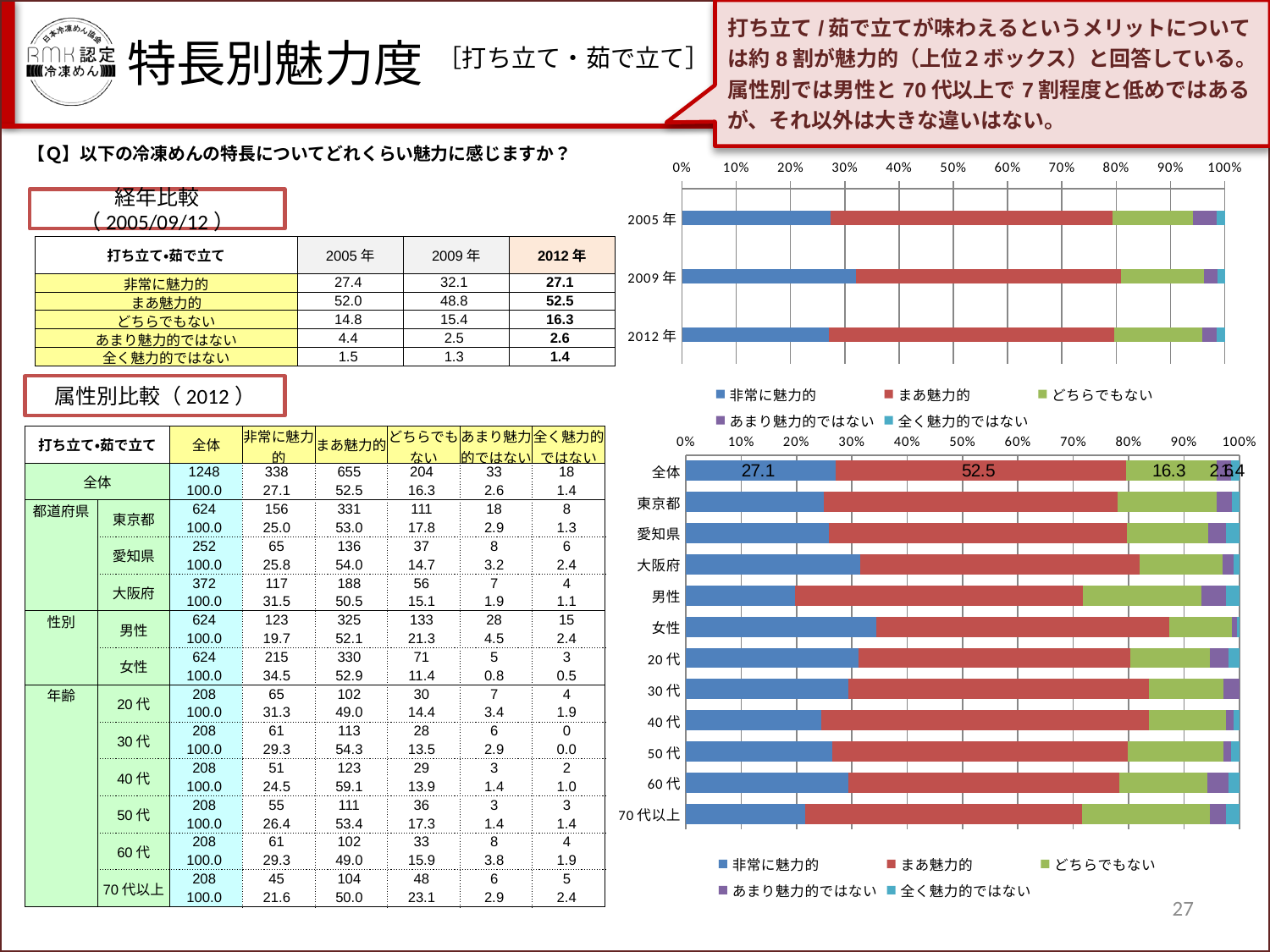

打ち立て/茹で立てが味わえるというメリットについては約8割が魅力的（上位２ボックス）と回答している。
属性別では男性と70代以上で7割程度と低めではあるが、それ以外は大きな違いはない。
特長別魅力度
［打ち立て・茹で立て］
【Ｑ】以下の冷凍めんの特長についてどれくらい魅力に感じますか？

### Chart

| Category | 非常に魅力的 | まあ魅力的 | どちらでもない | あまり魅力的ではない | 全く魅力的ではない |
|---|---|---|---|---|---|
| 2005年 | 27.4 | 52.0 | 14.8 | 4.4 | 1.5 |
| 2009年 | 32.1 | 48.8 | 15.4 | 2.5 | 1.3 |
| 2012年 | 27.08333333333328 | 52.483974358974365 | 16.34615384615383 | 2.644230769230769 | 1.442307692307691 |
経年比較（2005/09/12）
| 打ち立て・茹で立て | 2005年 | 2009年 | 2012年 |
| --- | --- | --- | --- |
| 非常に魅力的 | 27.4 | 32.1 | 27.1 |
| まあ魅力的 | 52.0 | 48.8 | 52.5 |
| どちらでもない | 14.8 | 15.4 | 16.3 |
| あまり魅力的ではない | 4.4 | 2.5 | 2.6 |
| 全く魅力的ではない | 1.5 | 1.3 | 1.4 |
属性別比較（2012）
| 打ち立て・茹で立て |  | 全体 | 非常に魅力的 | まあ魅力的 | どちらでもない | あまり魅力的ではない | 全く魅力的ではない |
| --- | --- | --- | --- | --- | --- | --- | --- |
| 全体 |  | 1248 | 338 | 655 | 204 | 33 | 18 |
|  |  | 100.0 | 27.1 | 52.5 | 16.3 | 2.6 | 1.4 |
| 都道府県 | 東京都 | 624 | 156 | 331 | 111 | 18 | 8 |
|  |  | 100.0 | 25.0 | 53.0 | 17.8 | 2.9 | 1.3 |
|  | 愛知県 | 252 | 65 | 136 | 37 | 8 | 6 |
|  |  | 100.0 | 25.8 | 54.0 | 14.7 | 3.2 | 2.4 |
|  | 大阪府 | 372 | 117 | 188 | 56 | 7 | 4 |
|  |  | 100.0 | 31.5 | 50.5 | 15.1 | 1.9 | 1.1 |
| 性別 | 男性 | 624 | 123 | 325 | 133 | 28 | 15 |
|  |  | 100.0 | 19.7 | 52.1 | 21.3 | 4.5 | 2.4 |
|  | 女性 | 624 | 215 | 330 | 71 | 5 | 3 |
|  |  | 100.0 | 34.5 | 52.9 | 11.4 | 0.8 | 0.5 |
| 年齢 | 20代 | 208 | 65 | 102 | 30 | 7 | 4 |
|  |  | 100.0 | 31.3 | 49.0 | 14.4 | 3.4 | 1.9 |
|  | 30代 | 208 | 61 | 113 | 28 | 6 | 0 |
|  |  | 100.0 | 29.3 | 54.3 | 13.5 | 2.9 | 0.0 |
|  | 40代 | 208 | 51 | 123 | 29 | 3 | 2 |
|  |  | 100.0 | 24.5 | 59.1 | 13.9 | 1.4 | 1.0 |
|  | 50代 | 208 | 55 | 111 | 36 | 3 | 3 |
|  |  | 100.0 | 26.4 | 53.4 | 17.3 | 1.4 | 1.4 |
|  | 60代 | 208 | 61 | 102 | 33 | 8 | 4 |
|  |  | 100.0 | 29.3 | 49.0 | 15.9 | 3.8 | 1.9 |
|  | 70代以上 | 208 | 45 | 104 | 48 | 6 | 5 |
|  |  | 100.0 | 21.6 | 50.0 | 23.1 | 2.9 | 2.4 |

### Chart

| Category | 非常に魅力的 | まあ魅力的 | どちらでもない | あまり魅力的ではない | 全く魅力的ではない |
|---|---|---|---|---|---|
| 全体 | 27.08333333333328 | 52.483974358974365 | 16.34615384615383 | 2.644230769230769 | 1.442307692307691 |
| 東京都 | 25.0 | 53.0448717948718 | 17.788461538461515 | 2.8846153846153837 | 1.282051282051282 |
| 愛知県 | 25.793650793650798 | 53.96825396825397 | 14.682539682539694 | 3.1746031746031727 | 2.380952380952381 |
| 大阪府 | 31.45161290322578 | 50.53763440860209 | 15.053763440860216 | 1.881720430107527 | 1.0752688172043 |
| 男性 | 19.711538461538478 | 52.083333333333336 | 21.31410256410258 | 4.487179487179487 | 2.4038461538461537 |
| 女性 | 34.45512820512821 | 52.88461538461535 | 11.378205128205128 | 0.8012820512820507 | 0.4807692307692308 |
| 20代 | 31.25 | 49.038461538461526 | 14.423076923076922 | 3.3653846153846154 | 1.9230769230769247 |
| 30代 | 29.32692307692306 | 54.32692307692307 | 13.461538461538462 | 2.8846153846153837 | 0.0 |
| 40代 | 24.519230769230784 | 59.13461538461539 | 13.942307692307702 | 1.442307692307691 | 0.9615384615384617 |
| 50代 | 26.442307692307672 | 53.36538461538457 | 17.307692307692307 | 1.442307692307691 | 1.442307692307691 |
| 60代 | 29.32692307692306 | 49.038461538461526 | 15.865384615384636 | 3.8461538461538463 | 1.9230769230769247 |
| 70代以上 | 21.63461538461539 | 50.0 | 23.07692307692306 | 2.8846153846153837 | 2.4038461538461537 |
27